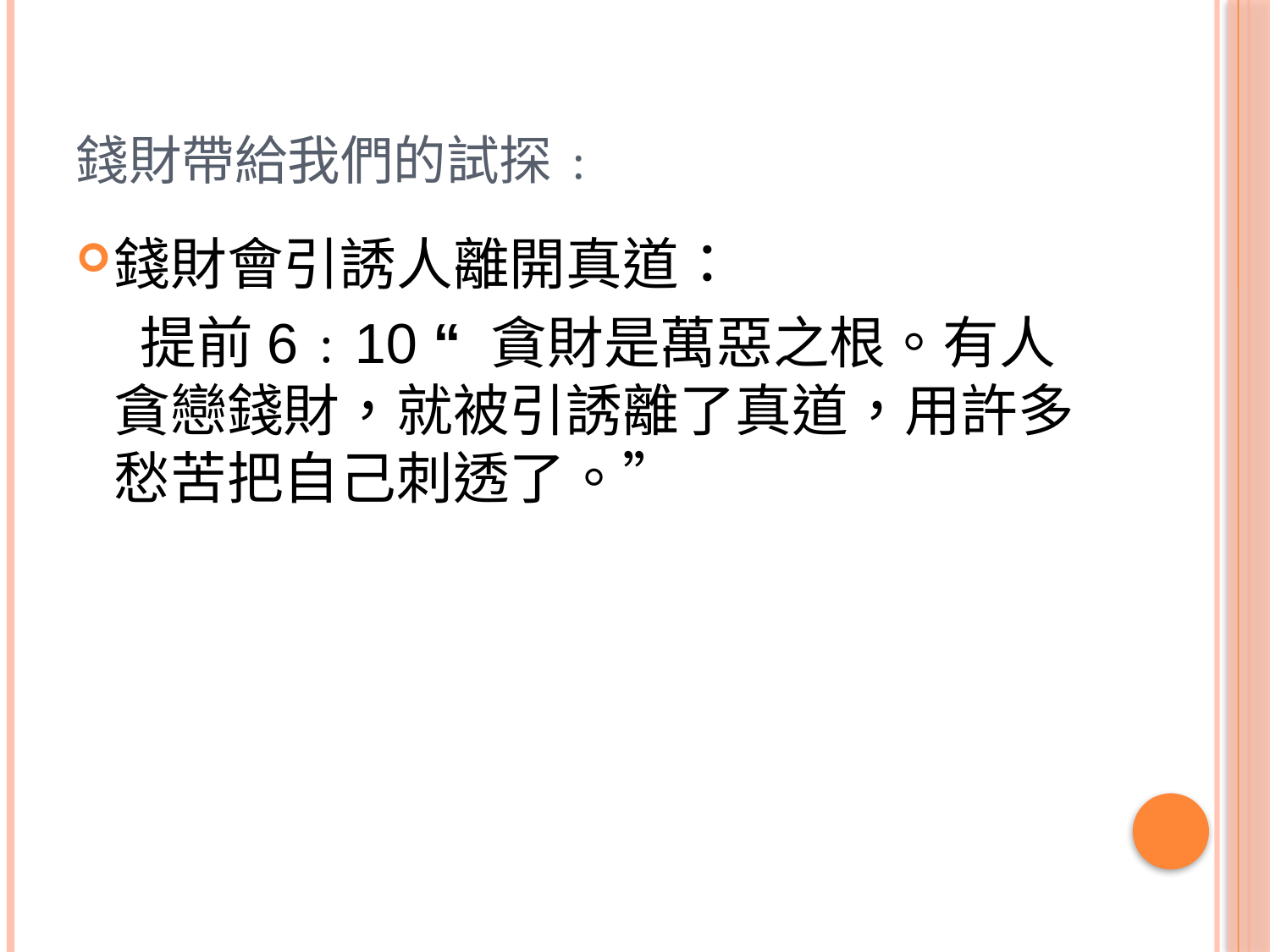

# 錢財帶給我們的試探﹕
錢財會引誘人離開真道：
    提前6﹕10 “ 貪財是萬惡之根。有人貪戀錢財，就被引誘離了真道，用許多愁苦把自己刺透了。”